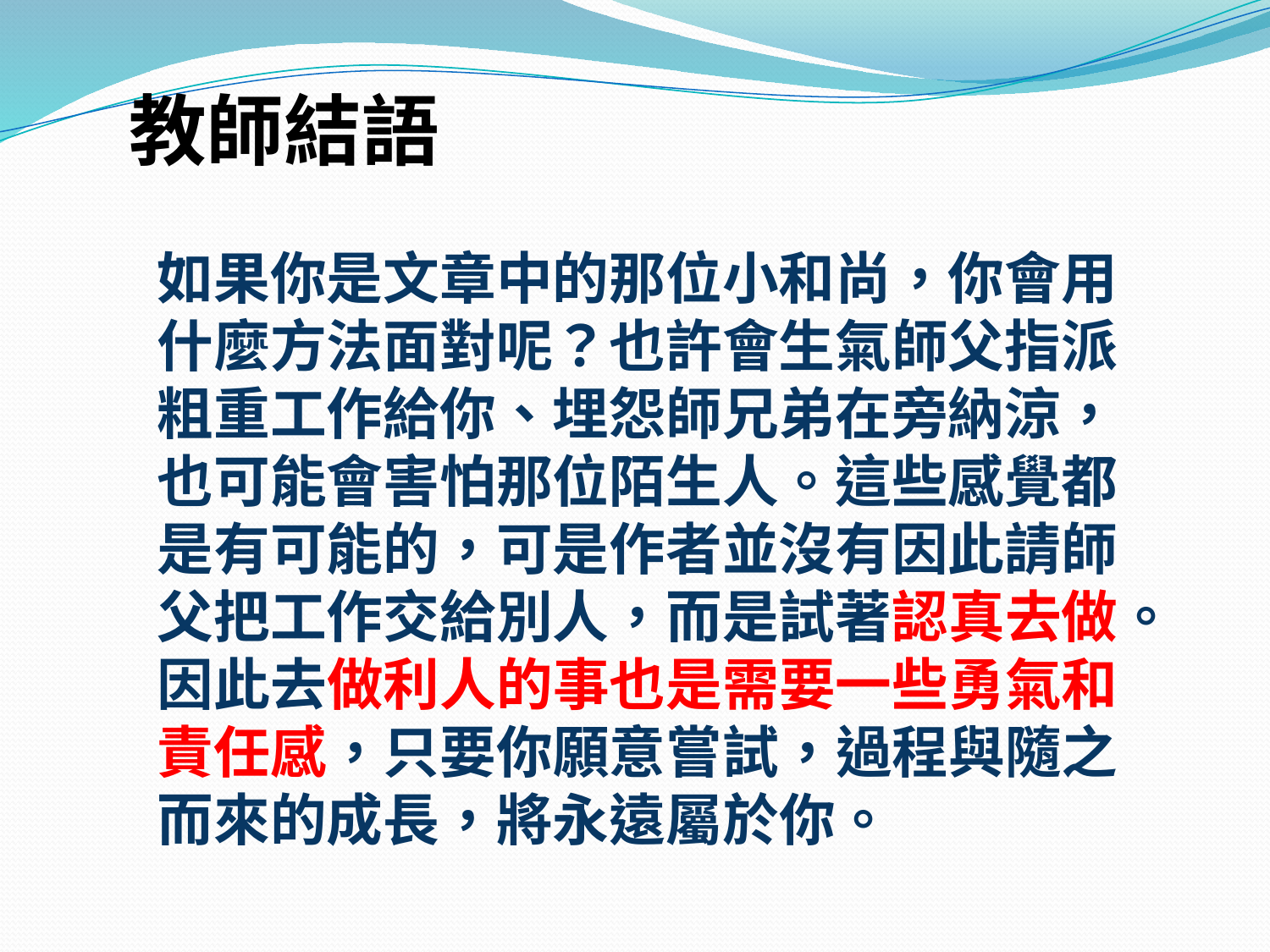

教師結語
如果你是文章中的那位小和尚，你會用什麼方法面對呢？也許會生氣師父指派粗重工作給你、埋怨師兄弟在旁納涼，也可能會害怕那位陌生人。這些感覺都是有可能的，可是作者並沒有因此請師父把工作交給別人，而是試著認真去做。因此去做利人的事也是需要一些勇氣和責任感，只要你願意嘗試，過程與隨之而來的成長，將永遠屬於你。